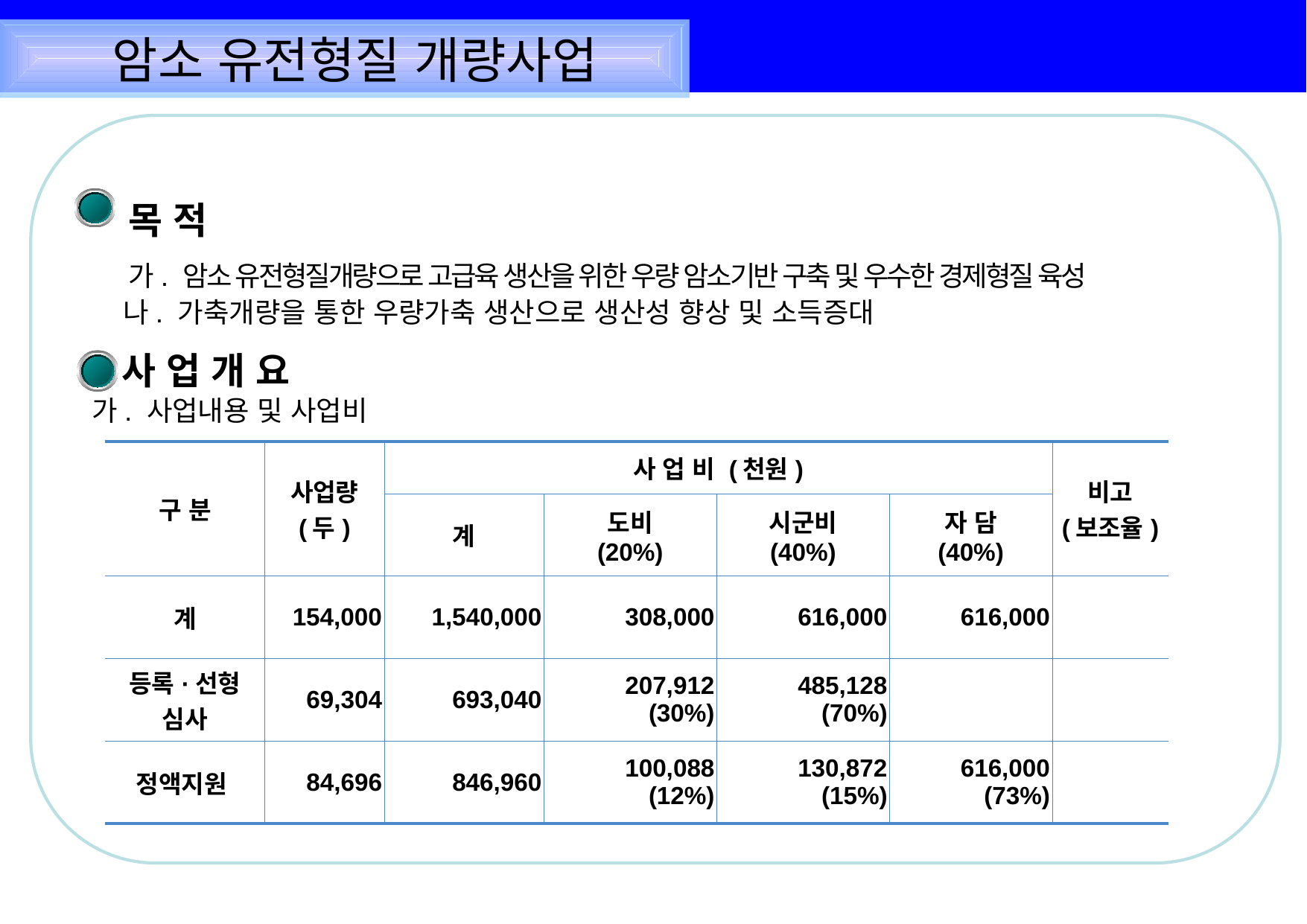

|  |
| --- |

암소 유전형질 개량사업

    목 적
    가. 암소 유전형질개량으로 고급육 생산을 위한 우량 암소기반 구축 및 우수한 경제형질 육성
      나. 가축개량을 통한 우량가축 생산으로 생산성 향상 및 소득증대

    사 업 개 요
  가. 사업내용 및 사업비

| 구 분 | 사업량 (두) | 사 업 비 (천원) |  |  |  | 비고 (보조율) |
| --- | --- | --- | --- | --- | --- | --- |
|  |  | 계 | 도비 (20%) | 시군비 (40%) | 자 담 (40%) |  |
| 계 | 154,000 | 1,540,000 | 308,000 | 616,000 | 616,000 |  |
| 등록·선형 심사 | 69,304 | 693,040 | 207,912 (30%) | 485,128 (70%) |  |  |
| 정액지원 | 84,696 | 846,960 | 100,088 (12%) | 130,872 (15%) | 616,000 (73%) |  |